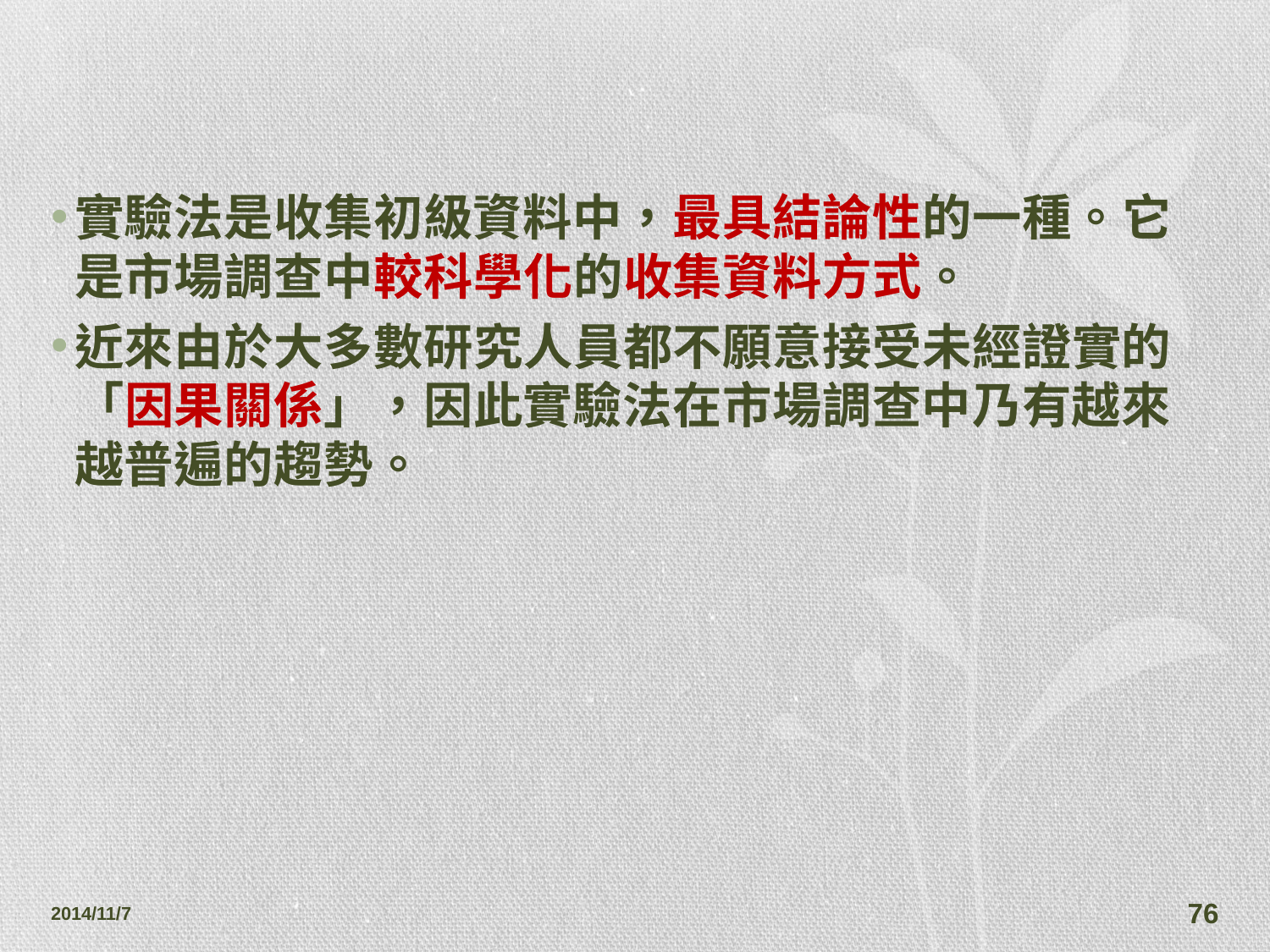

#
實驗法是收集初級資料中，最具結論性的一種。它是市場調查中較科學化的收集資料方式。
近來由於大多數研究人員都不願意接受未經證實的「因果關係」，因此實驗法在市場調查中乃有越來越普遍的趨勢。
2014/11/7
76